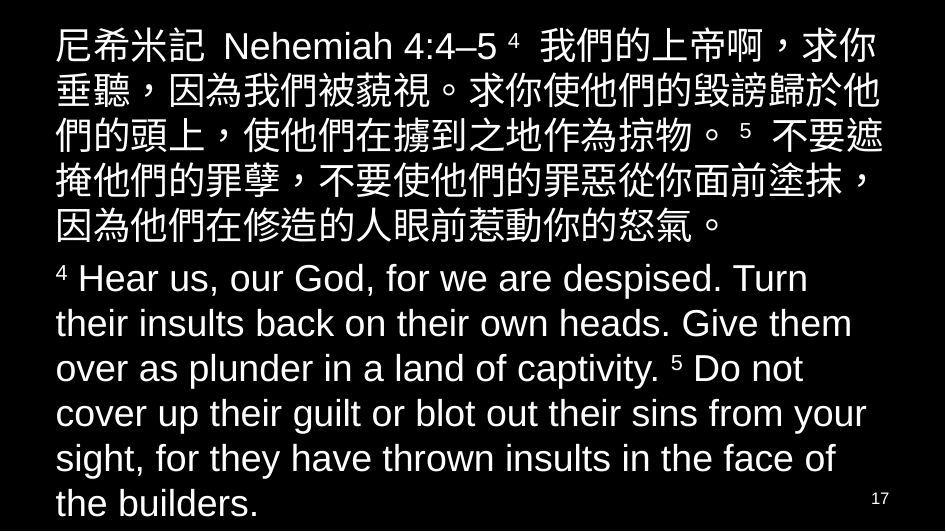

尼希米記 Nehemiah 4:4–5 4 我們的上帝啊，求你垂聽，因為我們被藐視。求你使他們的毀謗歸於他們的頭上，使他們在擄到之地作為掠物。5 不要遮掩他們的罪孽，不要使他們的罪惡從你面前塗抹，因為他們在修造的人眼前惹動你的怒氣。
4 Hear us, our God, for we are despised. Turn their insults back on their own heads. Give them over as plunder in a land of captivity. 5 Do not cover up their guilt or blot out their sins from your sight, for they have thrown insults in the face of the builders.

17